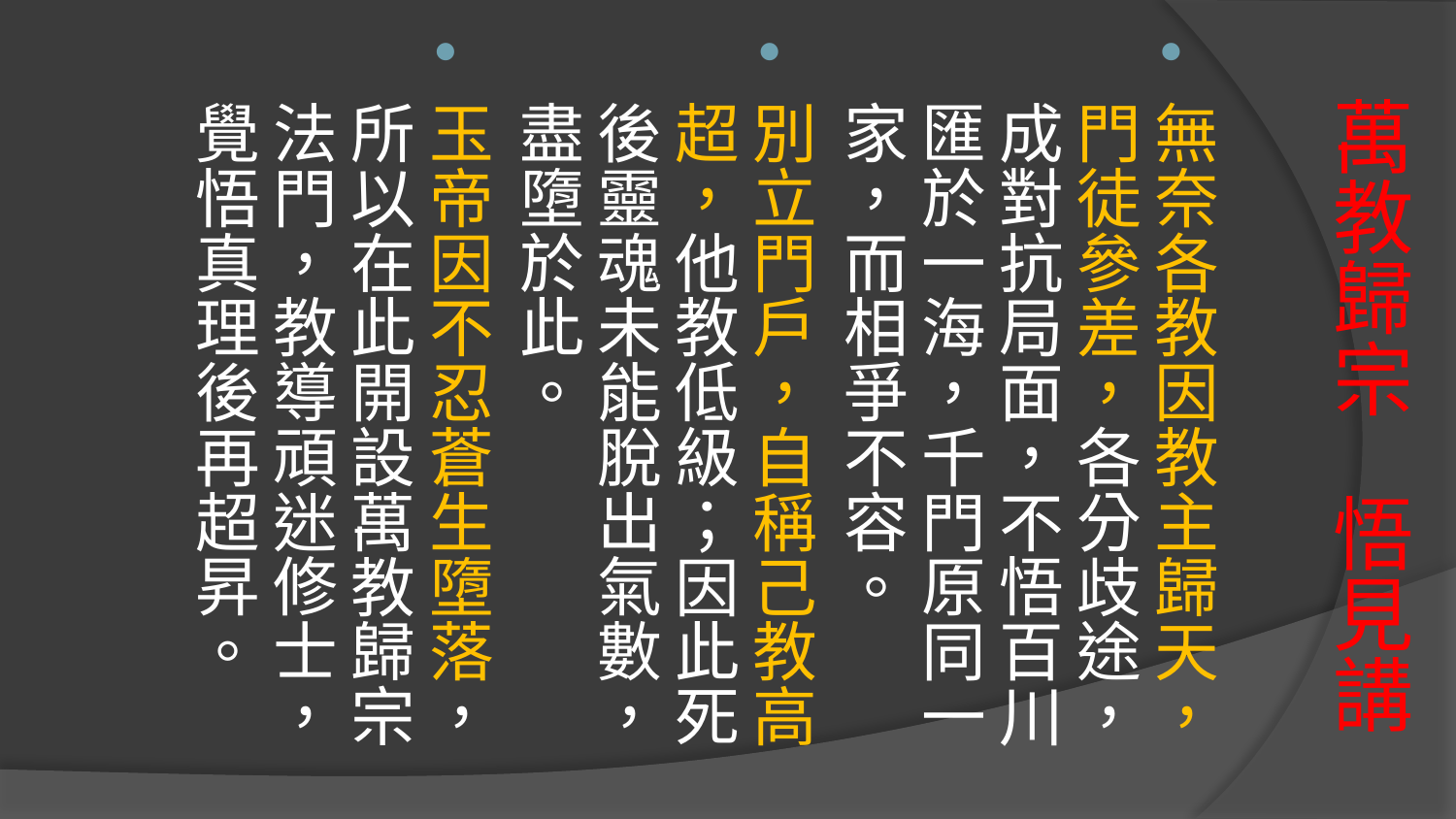

無奈各教因教主歸天，門徒參差，各分歧途，成對抗局面，不悟百川匯於一海，千門原同一家，而相爭不容。
別立門戶，自稱己教高超，他教低級；因此死後靈魂未能脫出氣數，盡墮於此。
玉帝因不忍蒼生墮落，所以在此開設萬教歸宗法門，教導頑迷修士，覺悟真理後再超昇。

# 萬教歸宗    悟見講